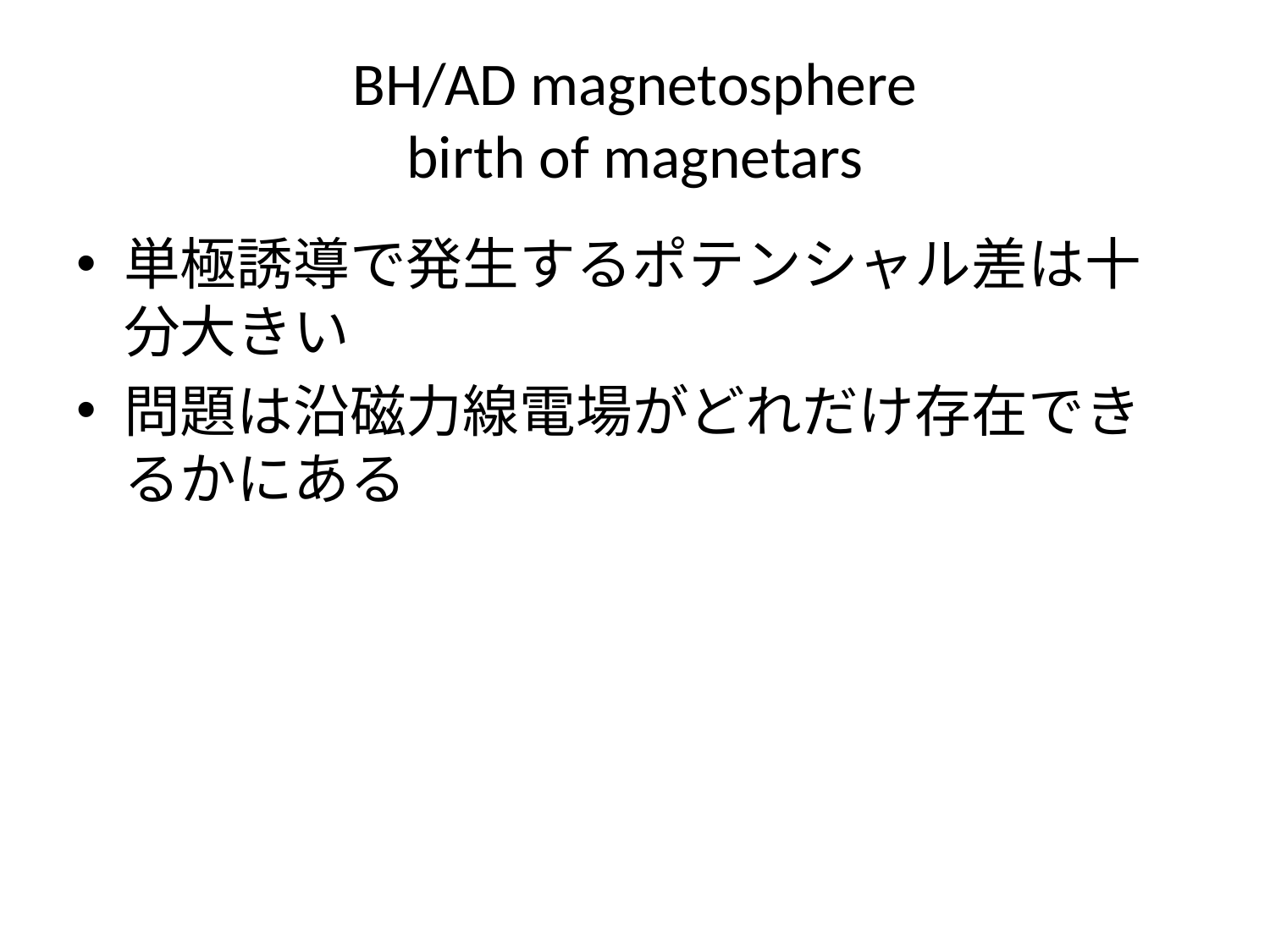

# BH/AD magnetosphere birth of magnetars
単極誘導で発生するポテンシャル差は十分大きい
問題は沿磁力線電場がどれだけ存在できるかにある